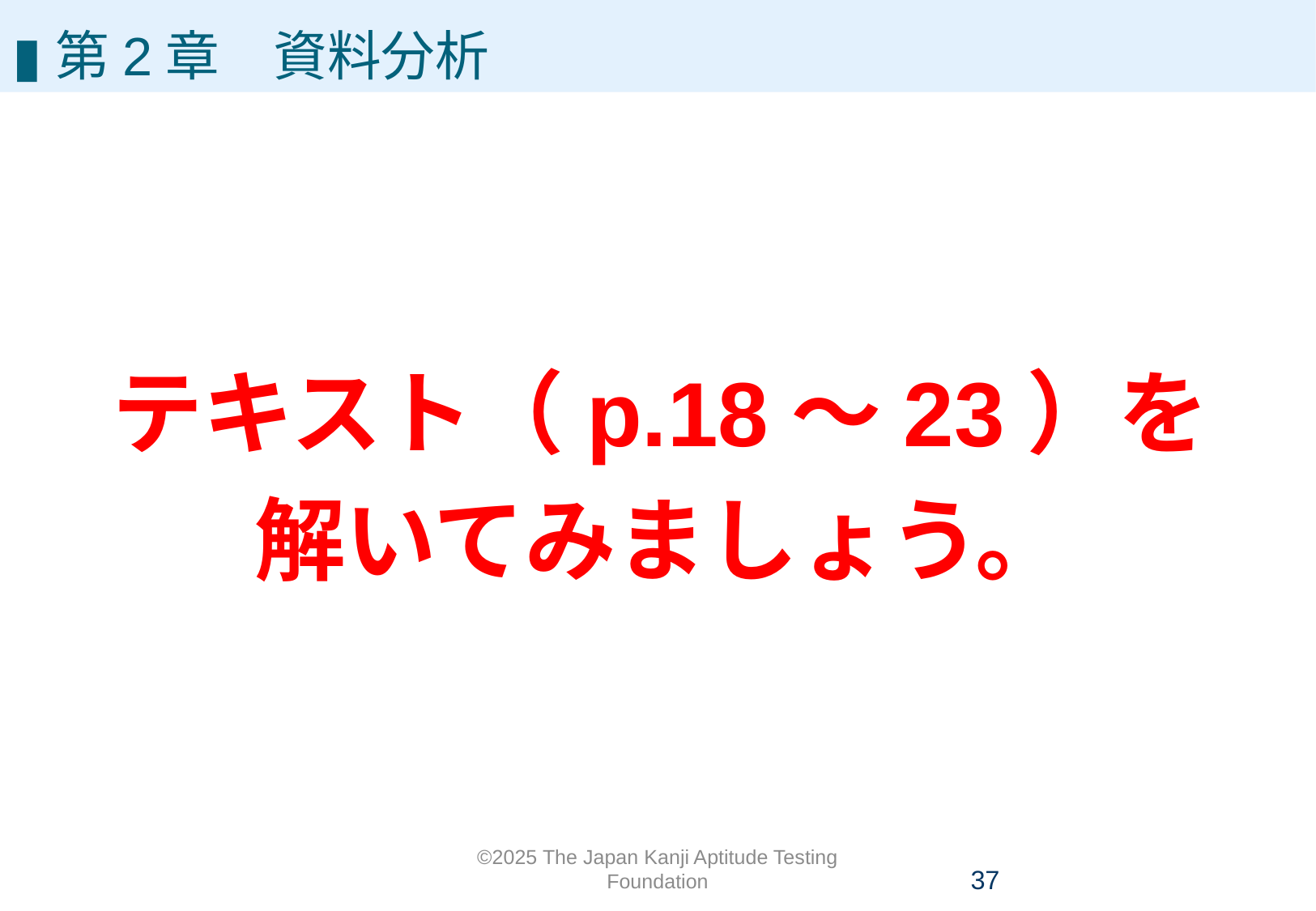

▮第2章　資料分析

テキスト（p.18～23）を
解いてみましょう。
©2025 The Japan Kanji Aptitude Testing Foundation
37